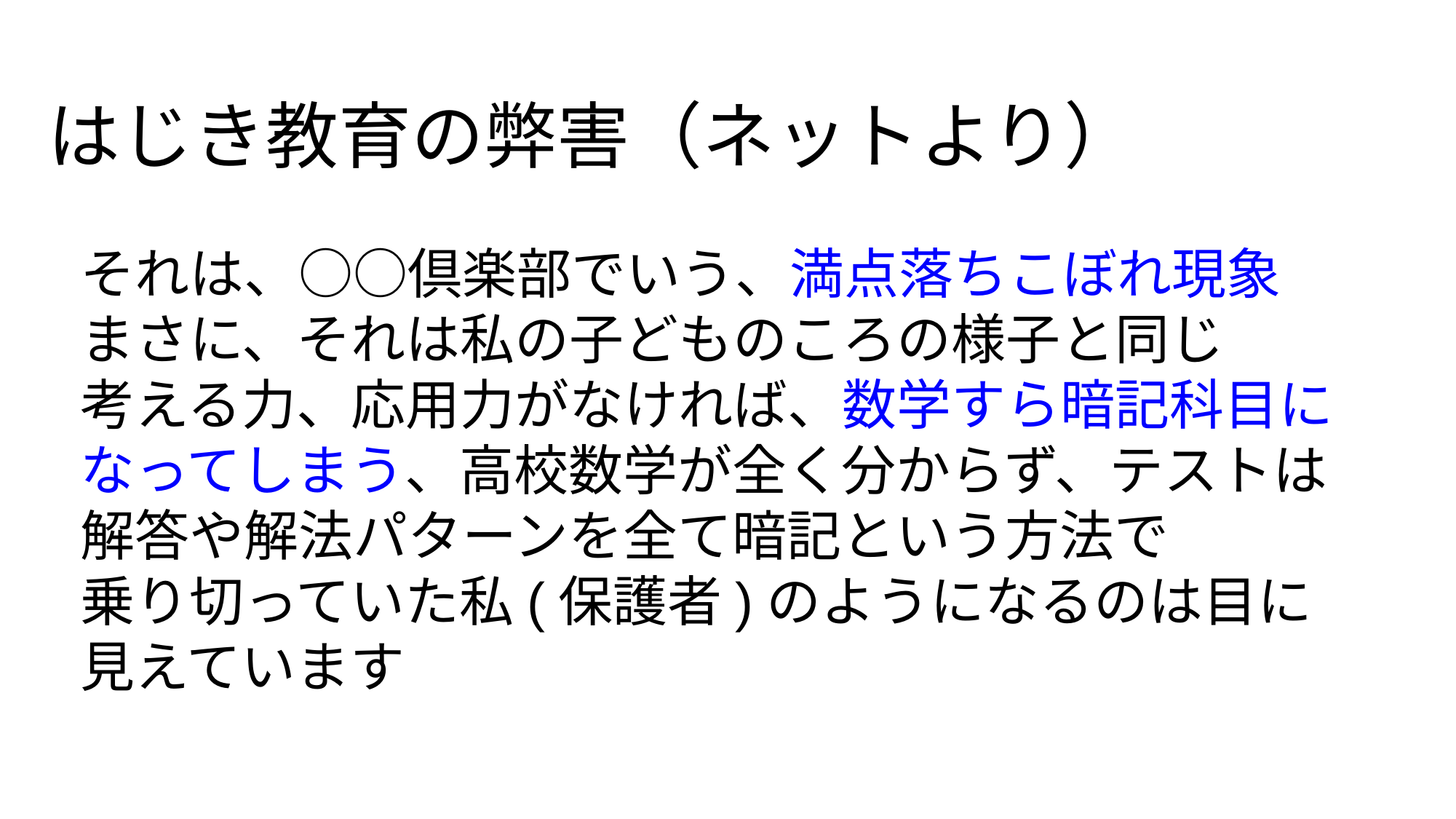

はじき教育の弊害（ネットより）
それは、○○倶楽部でいう、満点落ちこぼれ現象
まさに、それは私の子どものころの様子と同じ
考える力、応用力がなければ、数学すら暗記科目に
なってしまう、高校数学が全く分からず、テストは
解答や解法パターンを全て暗記という方法で
乗り切っていた私(保護者)のようになるのは目に
見えています